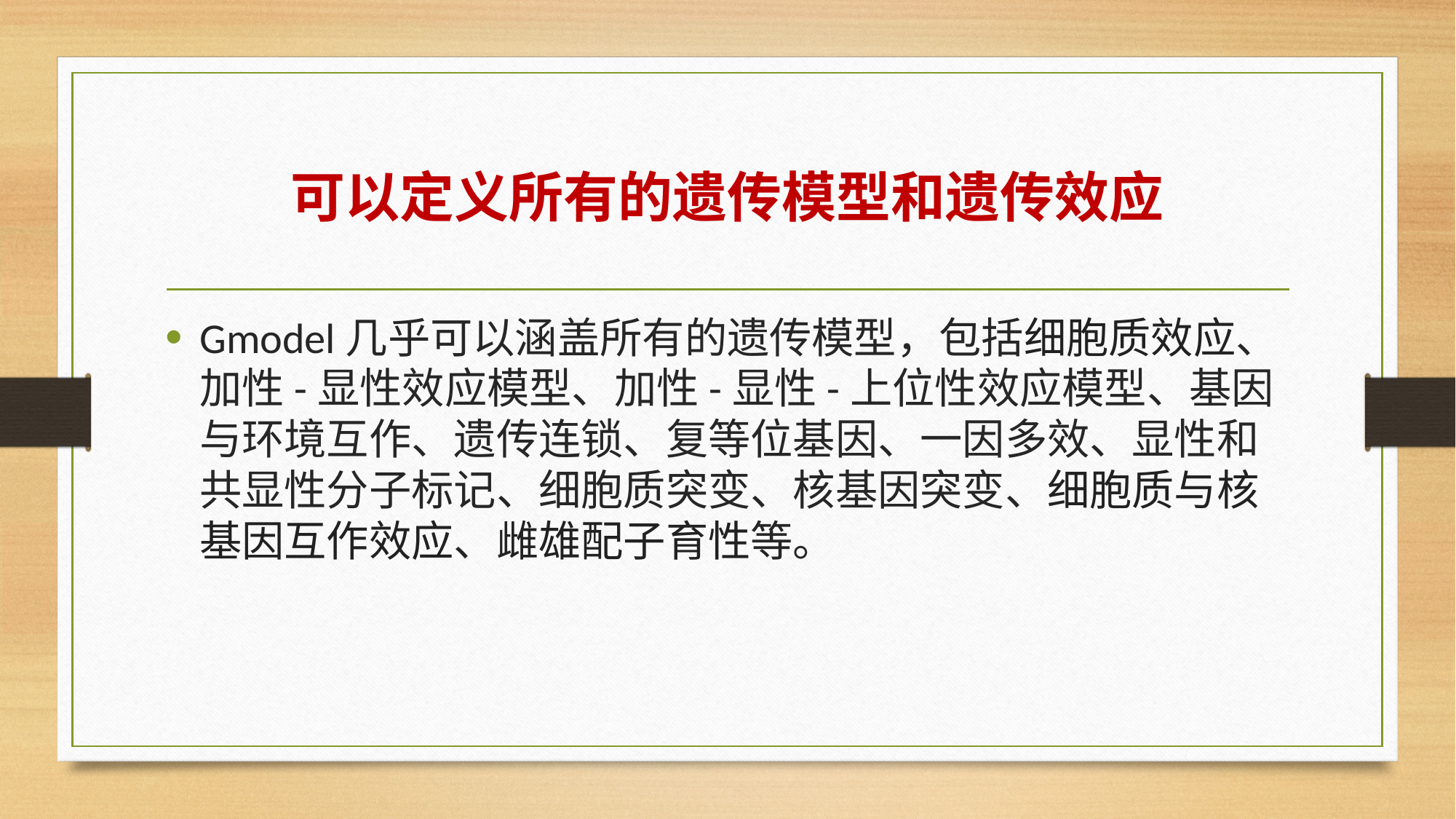

# 可以定义所有的遗传模型和遗传效应
Gmodel几乎可以涵盖所有的遗传模型，包括细胞质效应、加性-显性效应模型、加性-显性-上位性效应模型、基因与环境互作、遗传连锁、复等位基因、一因多效、显性和共显性分子标记、细胞质突变、核基因突变、细胞质与核基因互作效应、雌雄配子育性等。